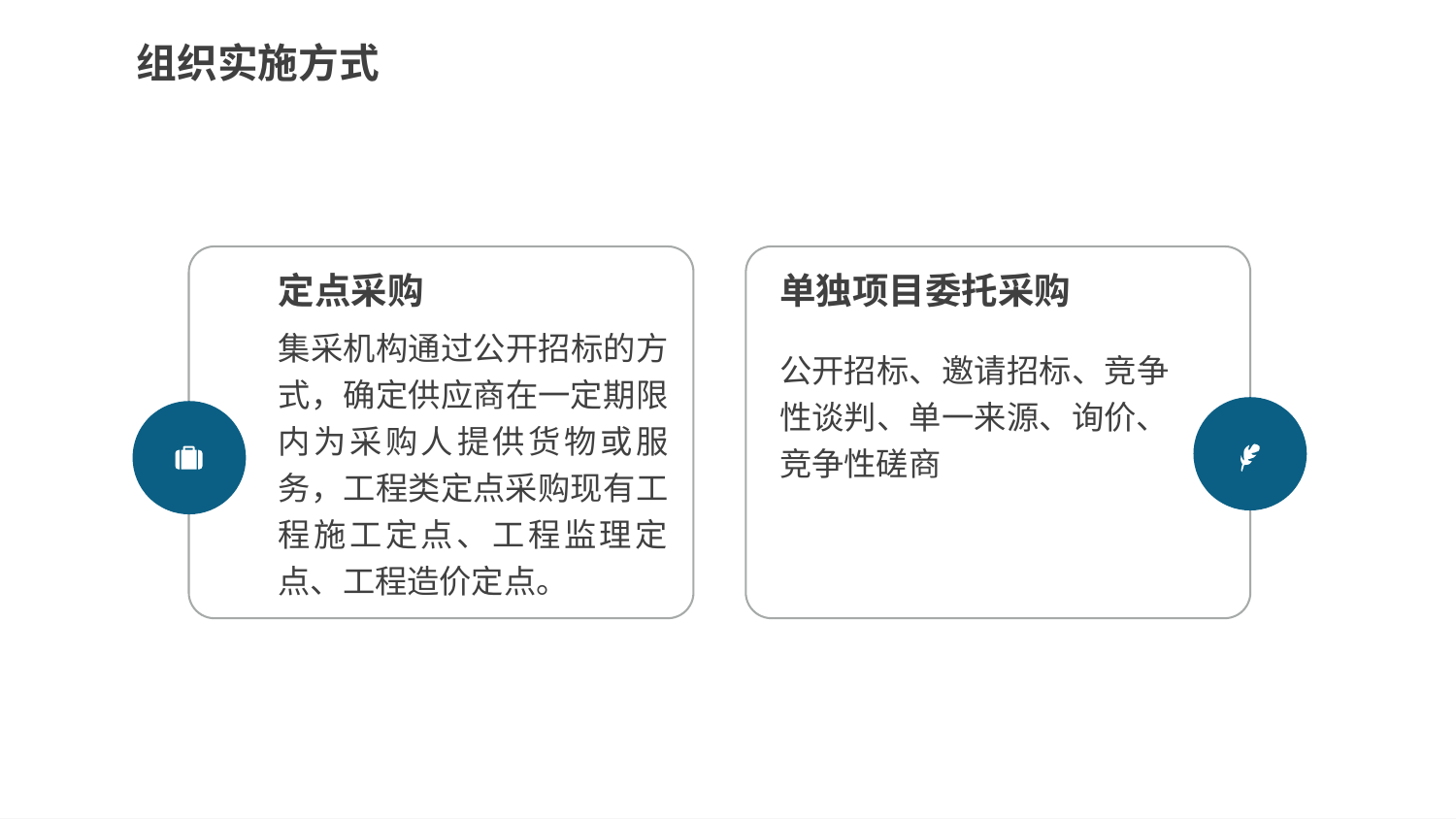

组织实施方式

单独项目委托采购
定点采购
集采机构通过公开招标的方式，确定供应商在一定期限内为采购人提供货物或服务，工程类定点采购现有工程施工定点、工程监理定点、工程造价定点。
公开招标、邀请招标、竞争性谈判、单一来源、询价、竞争性磋商